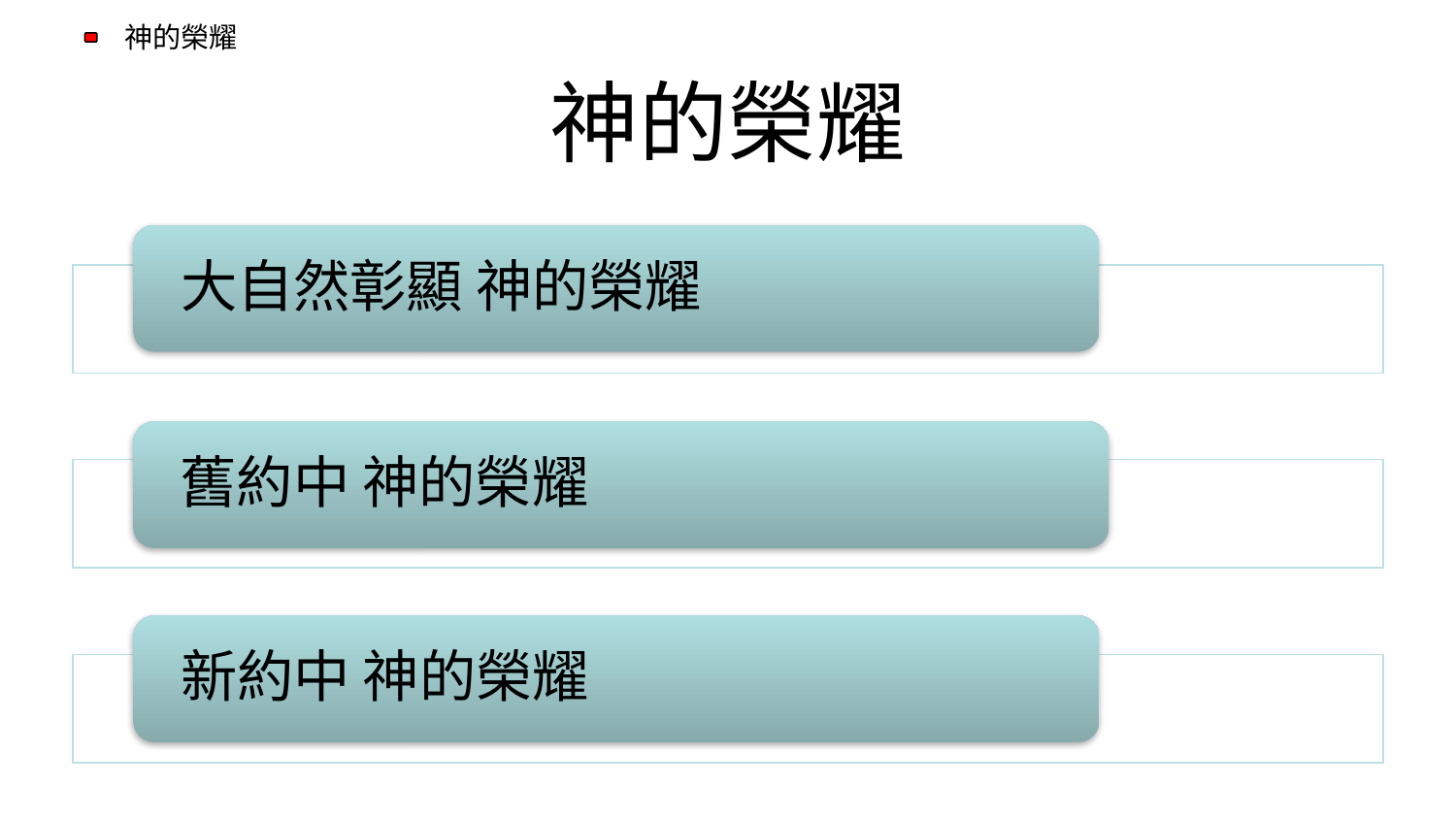

# 神的榮耀
大自然彰顯 神的榮耀
舊約中 神的榮耀
新約中 神的榮耀